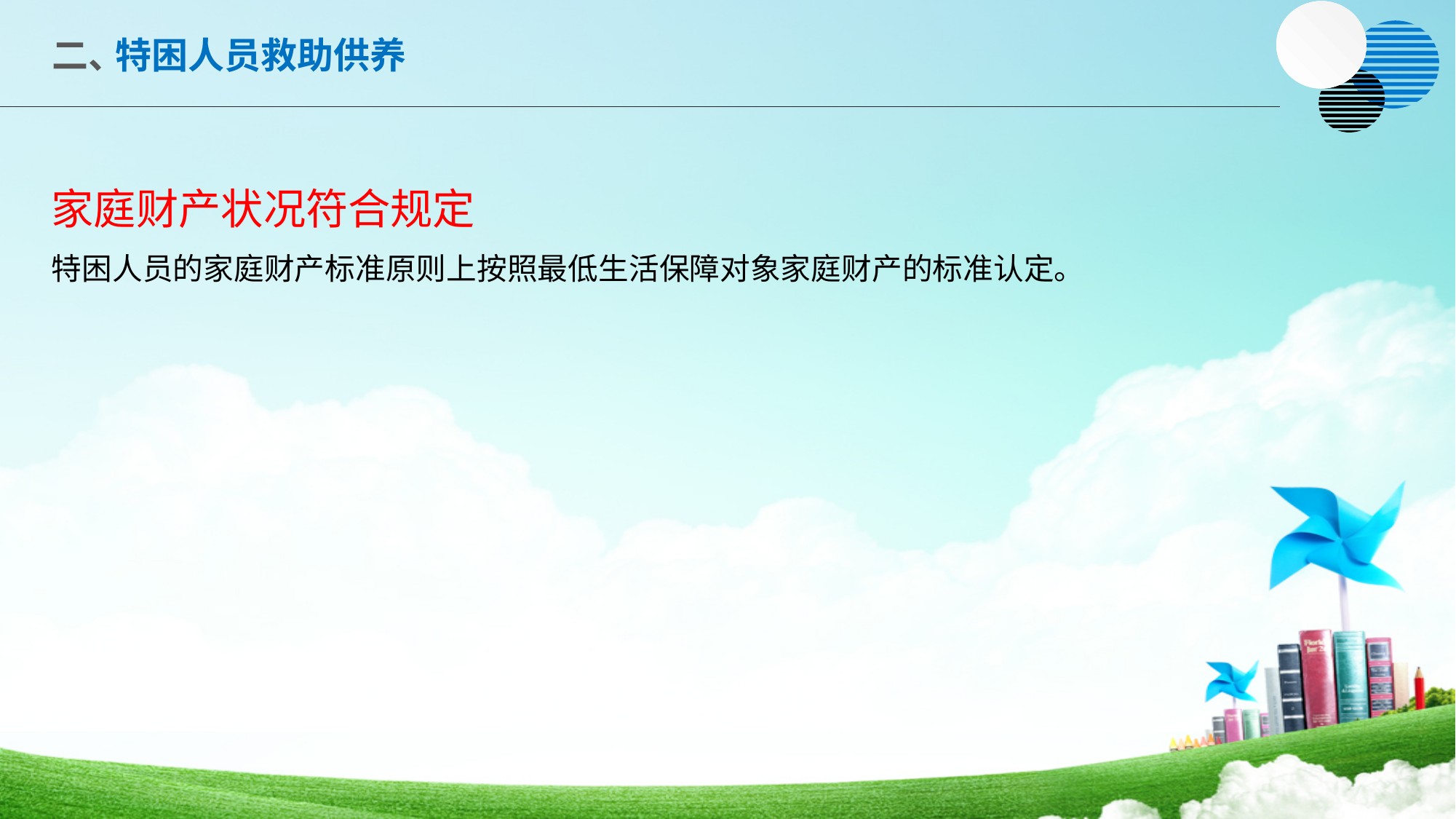

二、
特困人员救助供养
家庭财产状况符合规定
特困人员的家庭财产标准原则上按照最低生活保障对象家庭财产的标准认定。